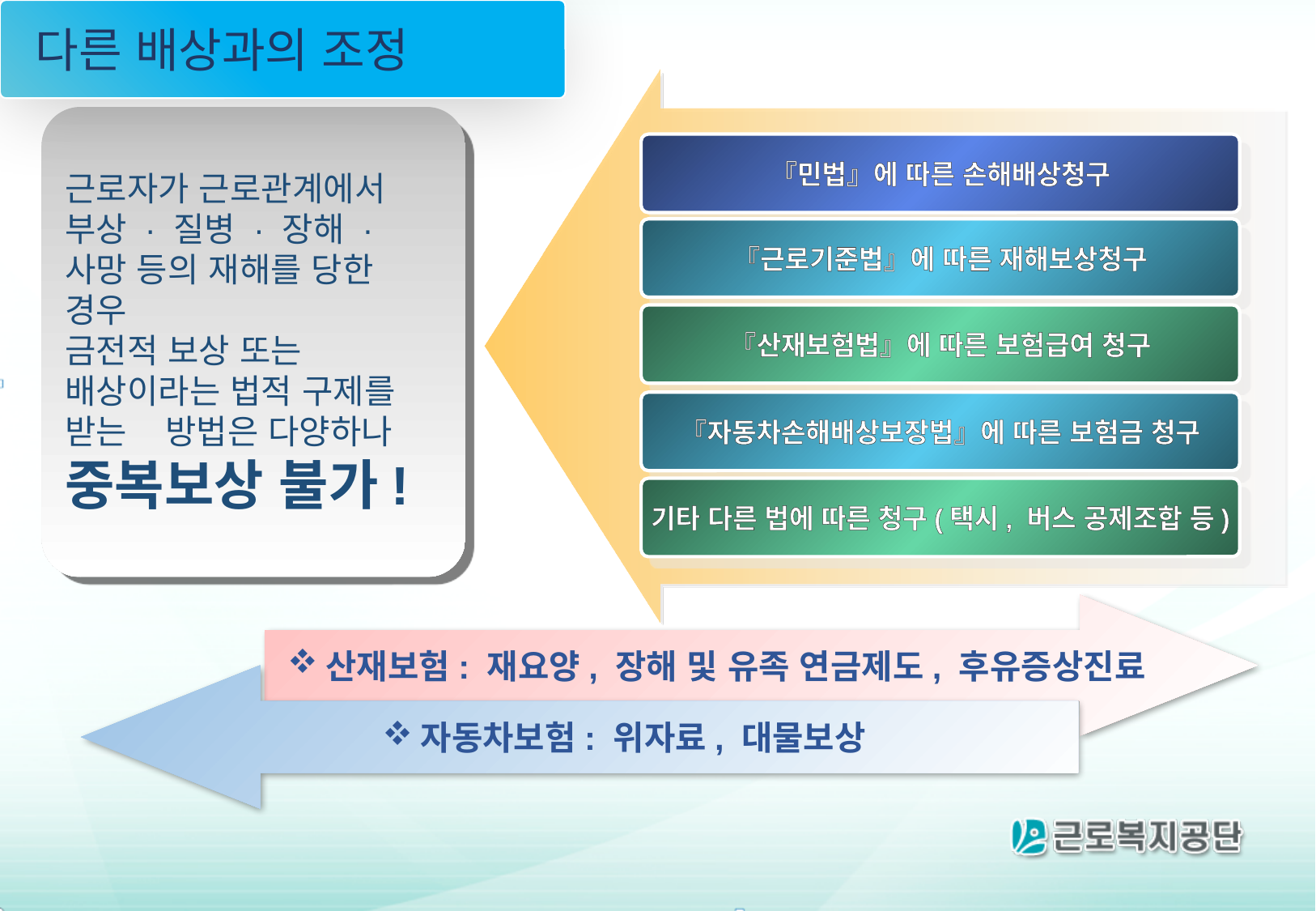

다른 배상과의 조정

근로자가 근로관계에서 부상 · 질병 · 장해 · 사망 등의 재해를 당한 경우
금전적 보상 또는 배상이라는 법적 구제를 받는    방법은 다양하나
중복보상 불가!
『민법』에 따른 손해배상청구
『근로기준법』에 따른 재해보상청구
『산재보험법』에 따른 보험급여 청구
『자동차손해배상보장법』에 따른 보험금 청구
기타 다른 법에 따른 청구(택시, 버스 공제조합 등)
산재보험: 재요양, 장해 및 유족 연금제도, 후유증상진료
자동차보험: 위자료, 대물보상